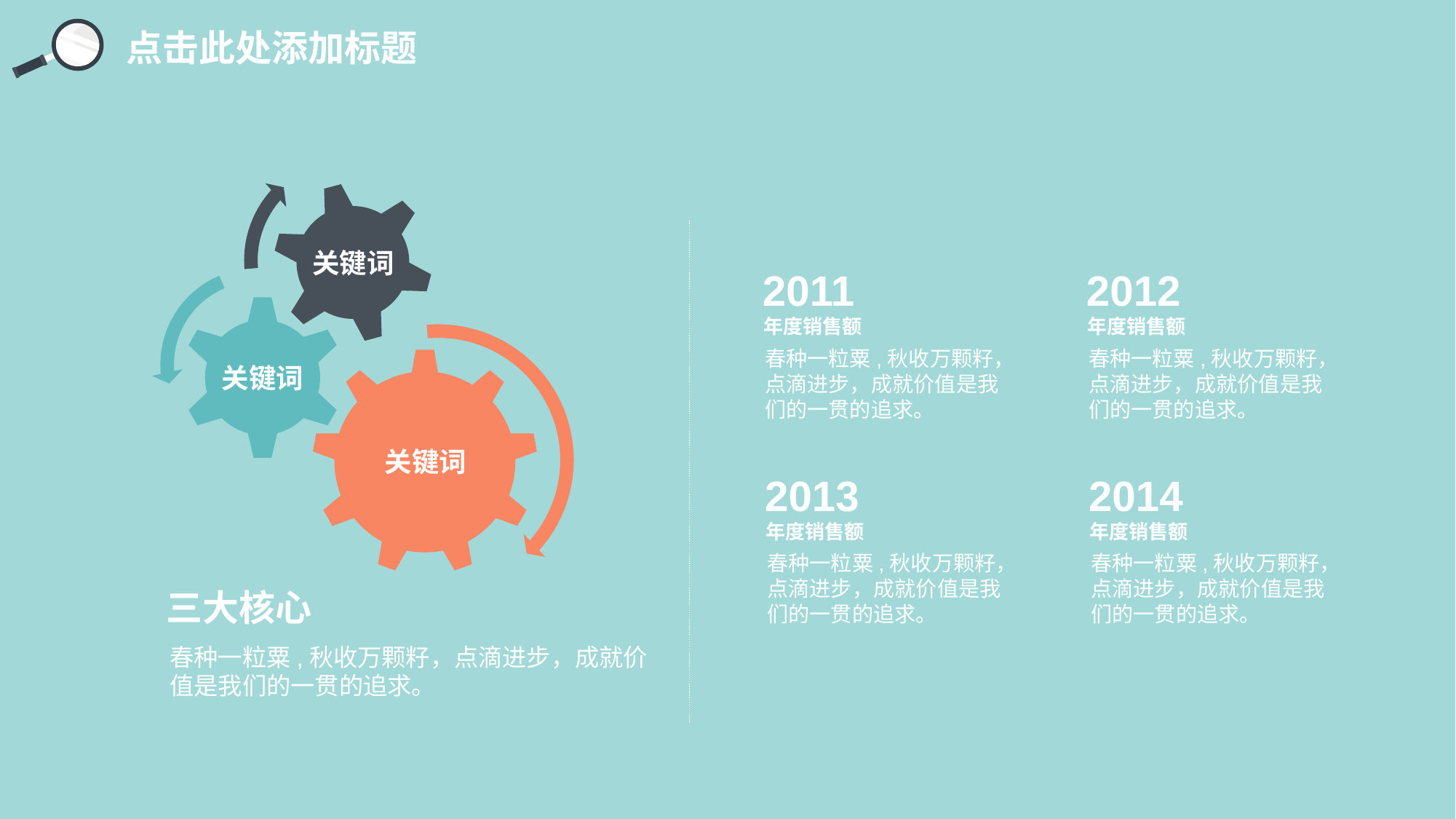

点击此处添加标题

关键词
2011
年度销售额
春种一粒粟,秋收万颗籽，点滴进步，成就价值是我们的一贯的追求。
2012
年度销售额
春种一粒粟,秋收万颗籽，点滴进步，成就价值是我们的一贯的追求。

关键词
关键词
2013
年度销售额
春种一粒粟,秋收万颗籽，点滴进步，成就价值是我们的一贯的追求。
2014
年度销售额
春种一粒粟,秋收万颗籽，点滴进步，成就价值是我们的一贯的追求。
三大核心
春种一粒粟,秋收万颗籽，点滴进步，成就价值是我们的一贯的追求。